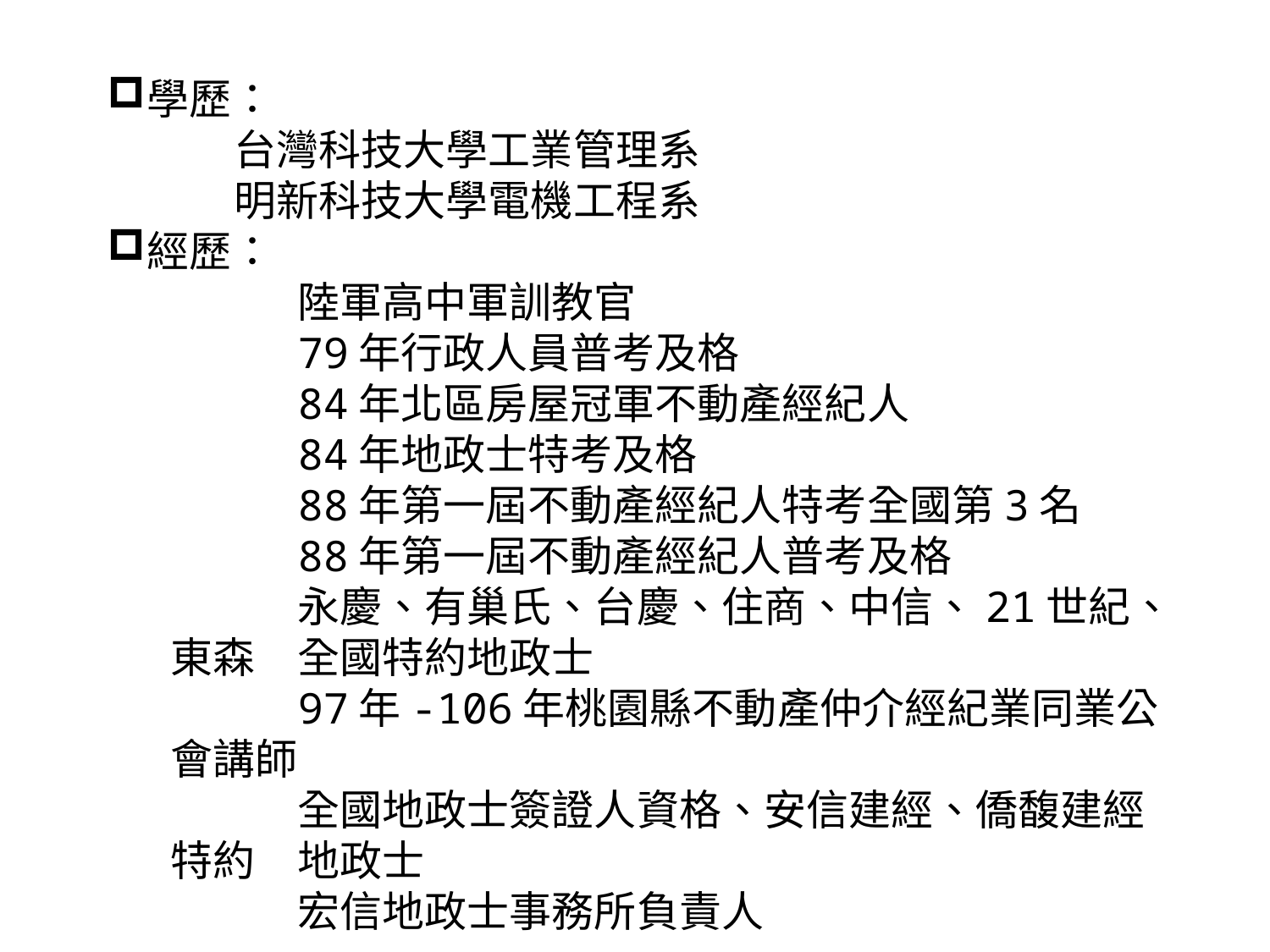

學歷：
	台灣科技大學工業管理系
	明新科技大學電機工程系
經歷：
	陸軍高中軍訓教官
	79年行政人員普考及格
	84年北區房屋冠軍不動產經紀人
	84年地政士特考及格
	88年第一屆不動產經紀人特考全國第3名
	88年第一屆不動產經紀人普考及格
	永慶、有巢氏、台慶、住商、中信、21世紀、東森	全國特約地政士
	97年-106年桃園縣不動產仲介經紀業同業公會講師
	全國地政士簽證人資格、安信建經、僑馥建經特約	地政士
	宏信地政士事務所負責人